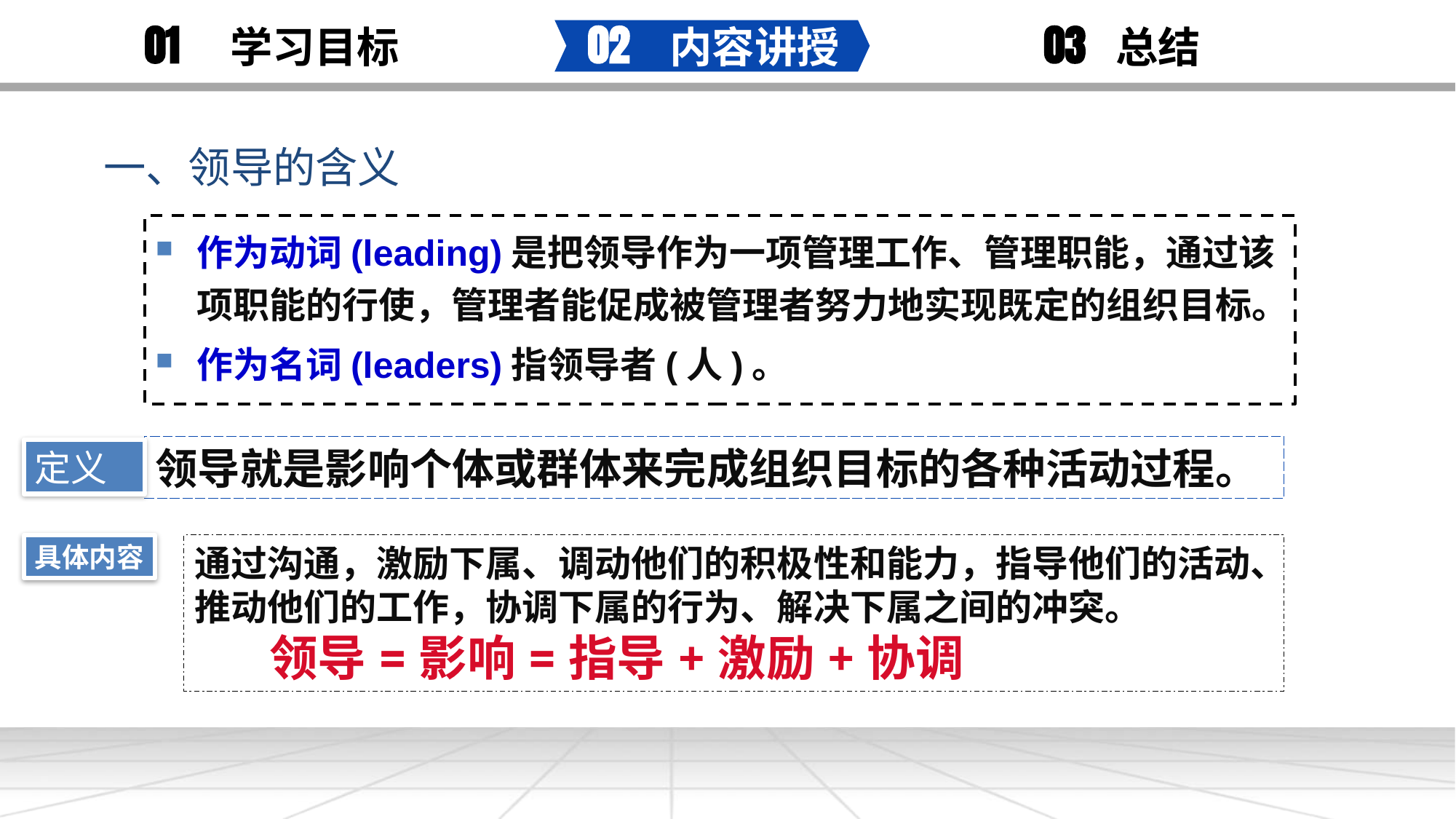

02   内容讲授
03  总结
01    学习目标

一、领导的含义
作为动词(leading)是把领导作为一项管理工作、管理职能，通过该项职能的行使，管理者能促成被管理者努力地实现既定的组织目标。
作为名词(leaders)指领导者(人)。
领导就是影响个体或群体来完成组织目标的各种活动过程。
定义
具体内容
通过沟通，激励下属、调动他们的积极性和能力，指导他们的活动、推动他们的工作，协调下属的行为、解决下属之间的冲突。
           领导=影响=指导+激励+协调